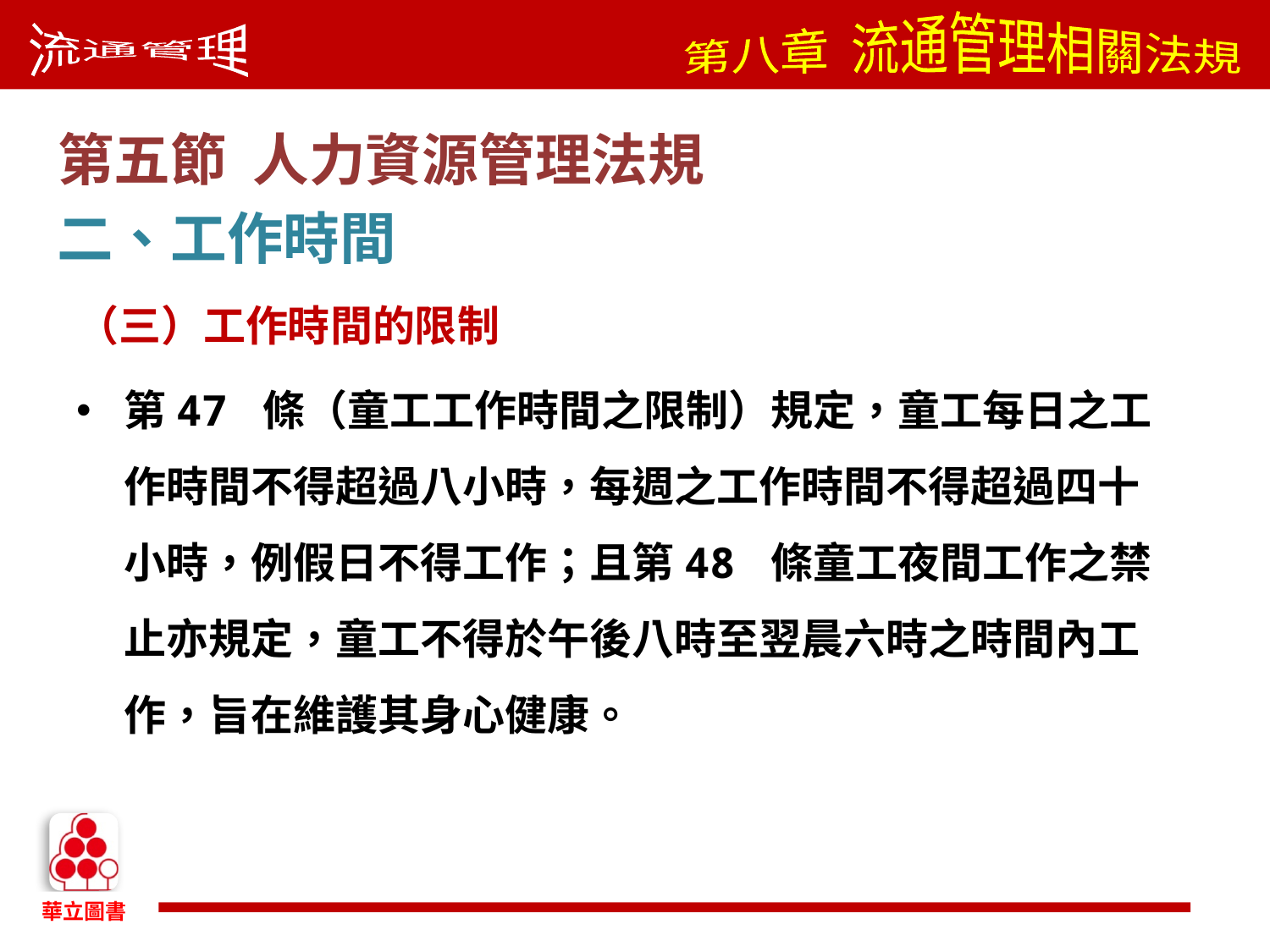

第五節  人力資源管理法規
二、工作時間
（三）工作時間的限制
第47 條（童工工作時間之限制）規定，童工每日之工作時間不得超過八小時，每週之工作時間不得超過四十小時，例假日不得工作；且第48 條童工夜間工作之禁止亦規定，童工不得於午後八時至翌晨六時之時間內工作，旨在維護其身心健康。